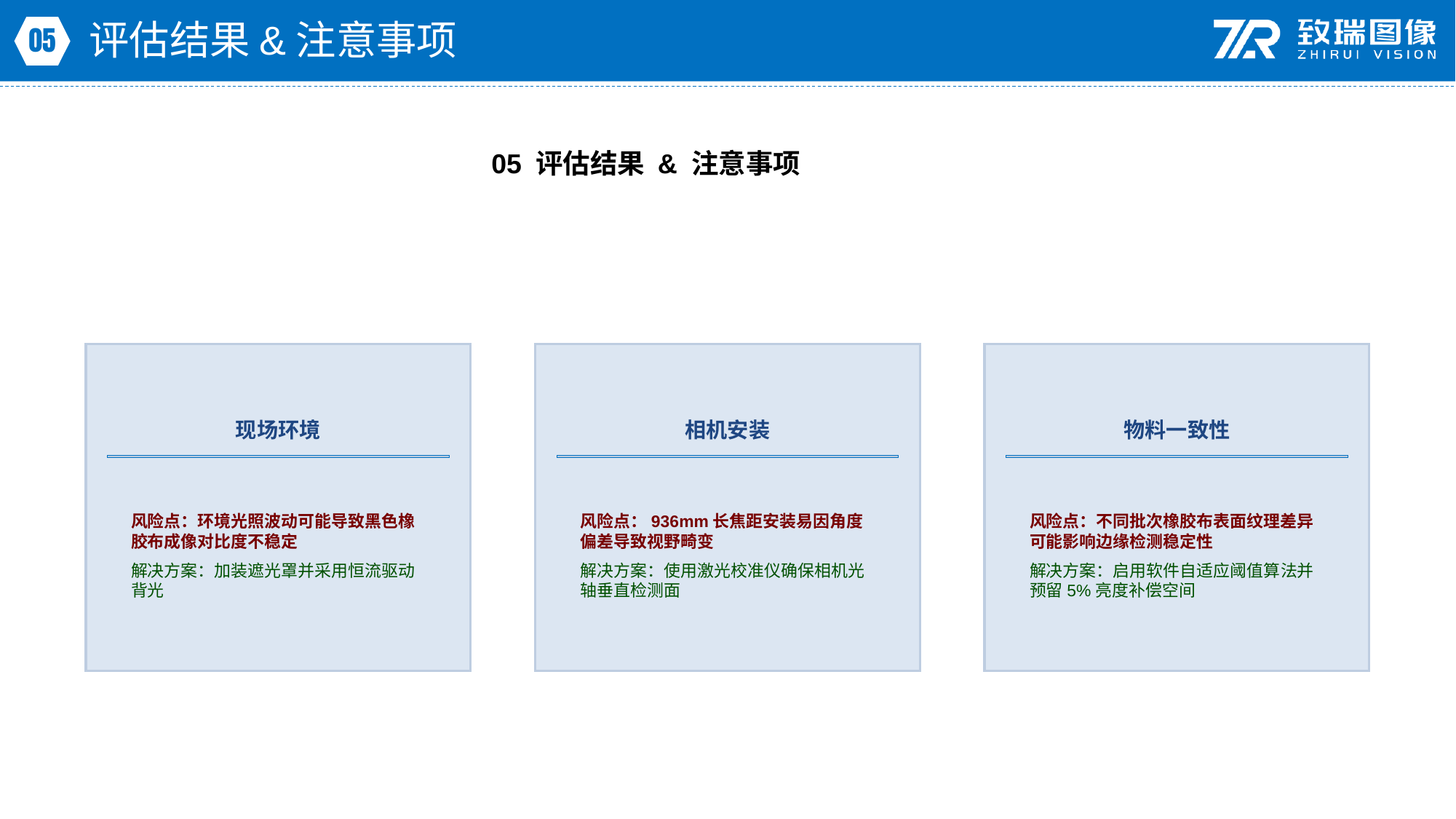

评估结果&注意事项
05

05 评估结果 & 注意事项

现场环境

相机安装

物料一致性

风险点：环境光照波动可能导致黑色橡胶布成像对比度不稳定
解决方案：加装遮光罩并采用恒流驱动背光

风险点：936mm长焦距安装易因角度偏差导致视野畸变
解决方案：使用激光校准仪确保相机光轴垂直检测面

风险点：不同批次橡胶布表面纹理差异可能影响边缘检测稳定性
解决方案：启用软件自适应阈值算法并预留5%亮度补偿空间